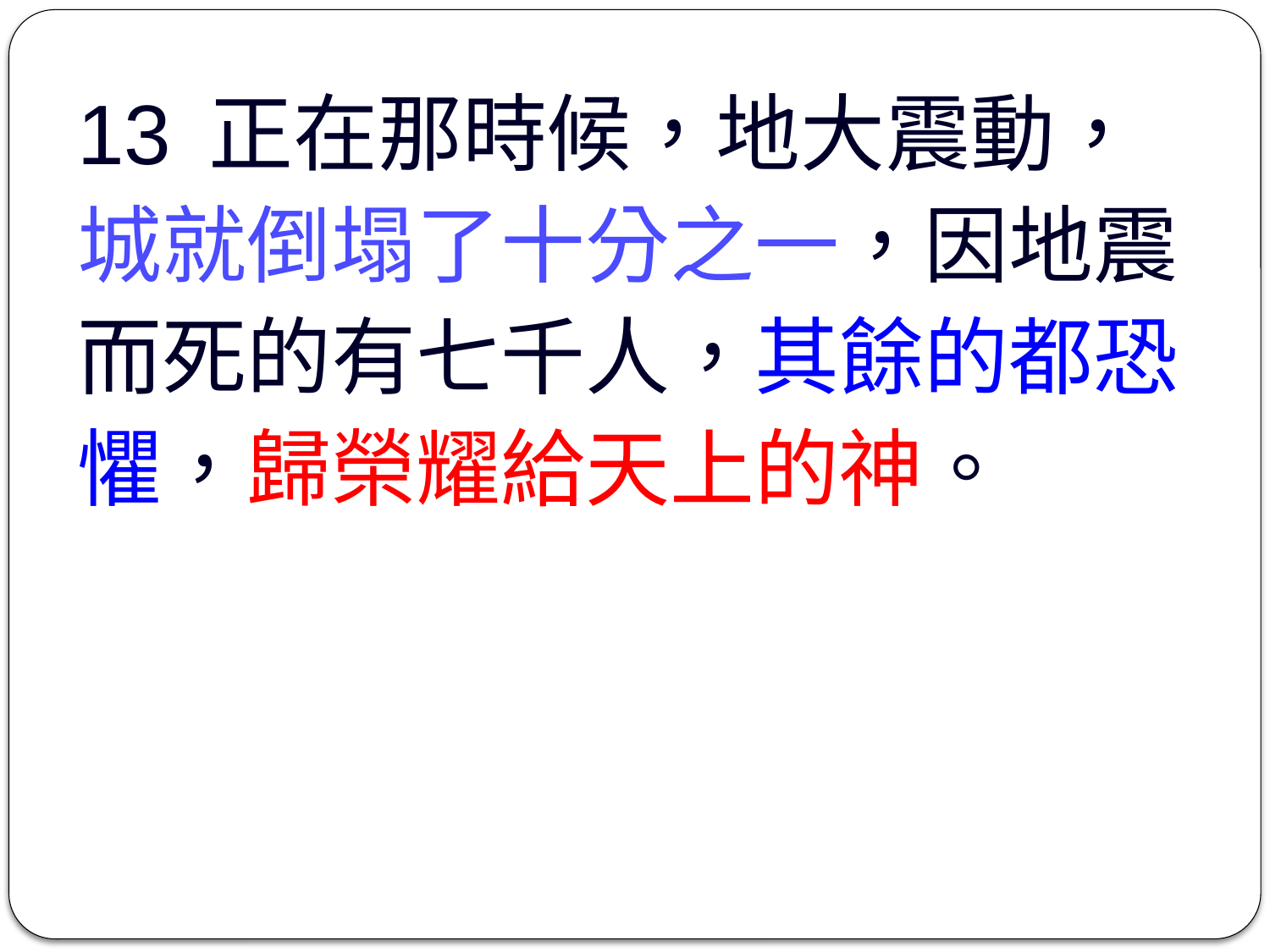

13 正在那時候，地大震動，城就倒塌了十分之一，因地震而死的有七千人，其餘的都恐懼，歸榮耀給天上的神。